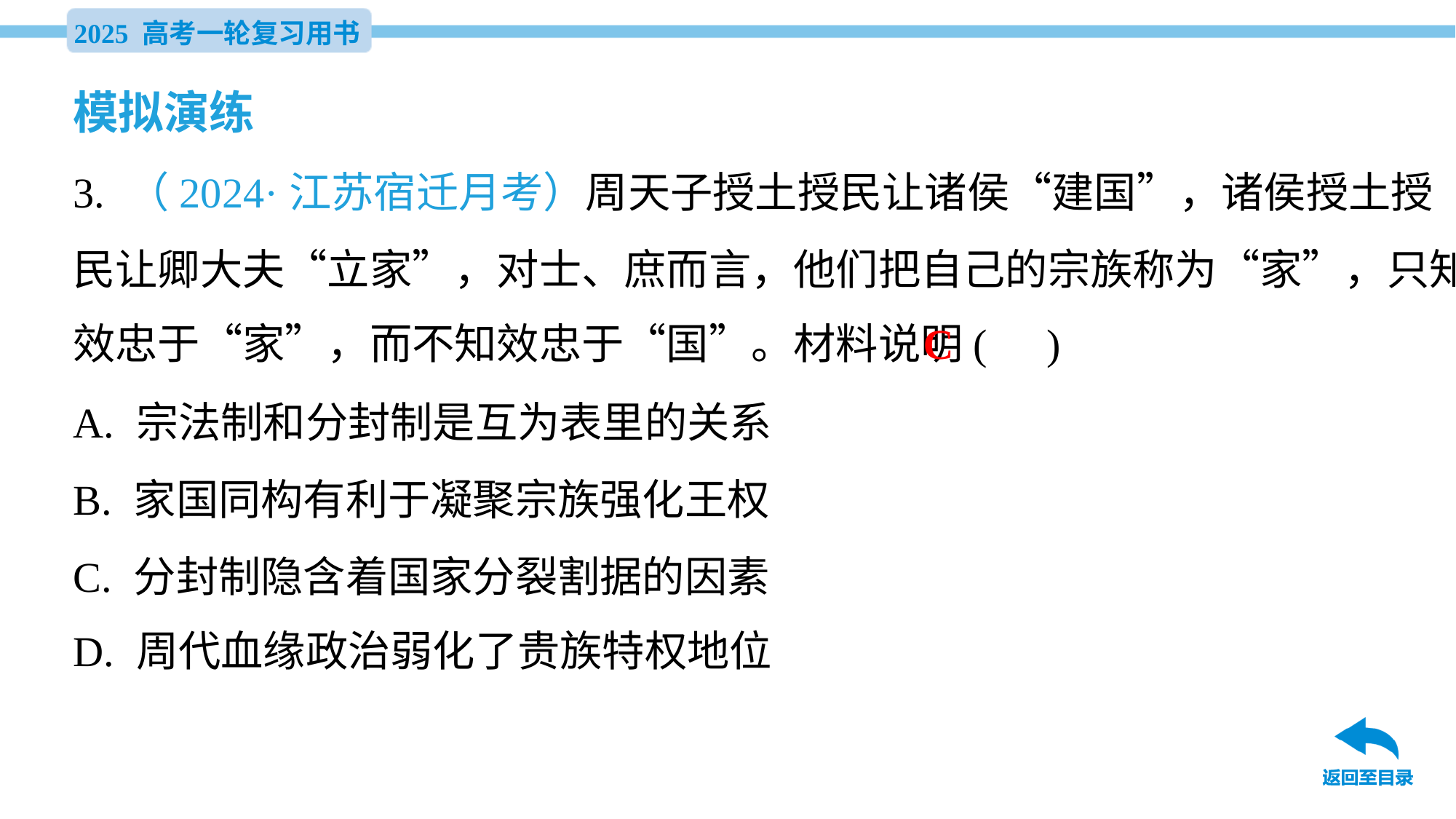

模拟演练
3. （2024·江苏宿迁月考）周天子授土授民让诸侯“建国”，诸侯授土授
民让卿大夫“立家”，对士、庶而言，他们把自己的宗族称为“家”，只知
效忠于“家”，而不知效忠于“国”。材料说明(     )
C
A. 宗法制和分封制是互为表里的关系
B. 家国同构有利于凝聚宗族强化王权
C. 分封制隐含着国家分裂割据的因素
D. 周代血缘政治弱化了贵族特权地位